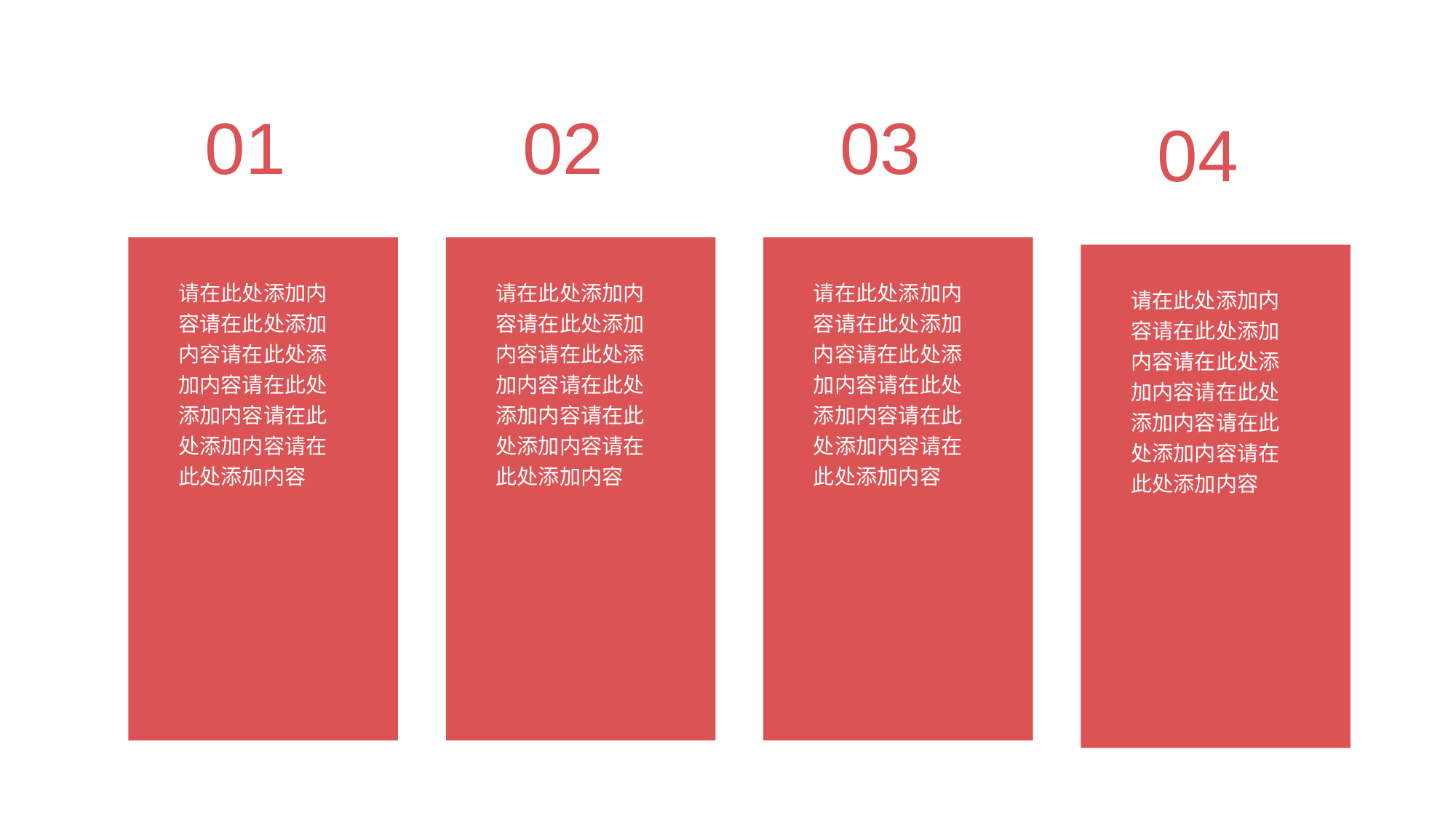

01

请在此处添加内容请在此处添加内容请在此处添加内容请在此处添加内容请在此处添加内容请在此处添加内容
02

请在此处添加内容请在此处添加内容请在此处添加内容请在此处添加内容请在此处添加内容请在此处添加内容
03

请在此处添加内容请在此处添加内容请在此处添加内容请在此处添加内容请在此处添加内容请在此处添加内容
04

请在此处添加内容请在此处添加内容请在此处添加内容请在此处添加内容请在此处添加内容请在此处添加内容